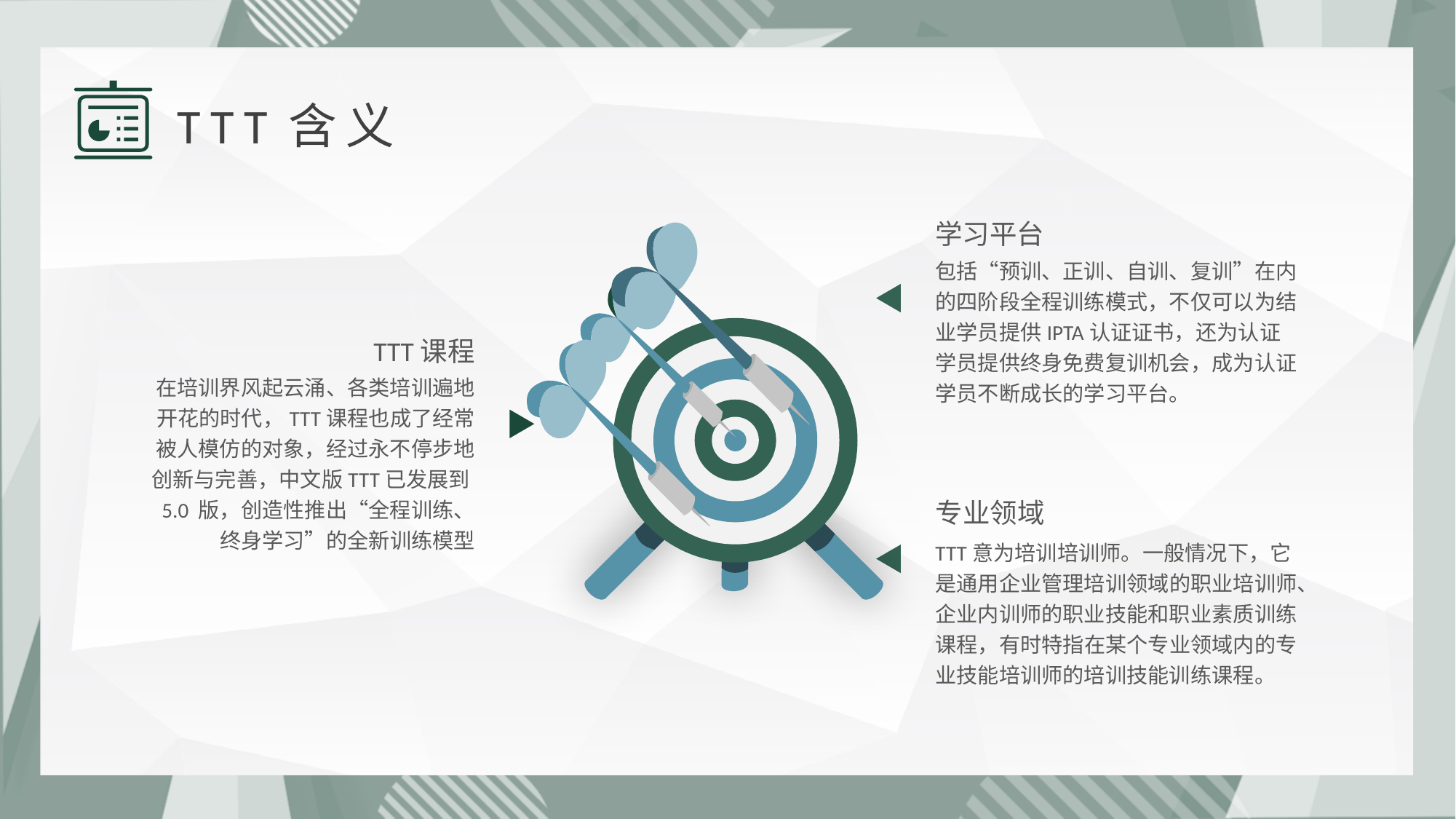

TTT含义
学习平台
包括“预训、正训、自训、复训”在内的四阶段全程训练模式，不仅可以为结业学员提供IPTA认证证书，还为认证学员提供终身免费复训机会，成为认证学员不断成长的学习平台。

TTT课程
在培训界风起云涌、各类培训遍地开花的时代，TTT课程也成了经常被人模仿的对象，经过永不停步地创新与完善，中文版TTT已发展到5.0 版，创造性推出“全程训练、终身学习”的全新训练模型

专业领域
TTT意为培训培训师。一般情况下，它是通用企业管理培训领域的职业培训师、企业内训师的职业技能和职业素质训练课程，有时特指在某个专业领域内的专业技能培训师的培训技能训练课程。